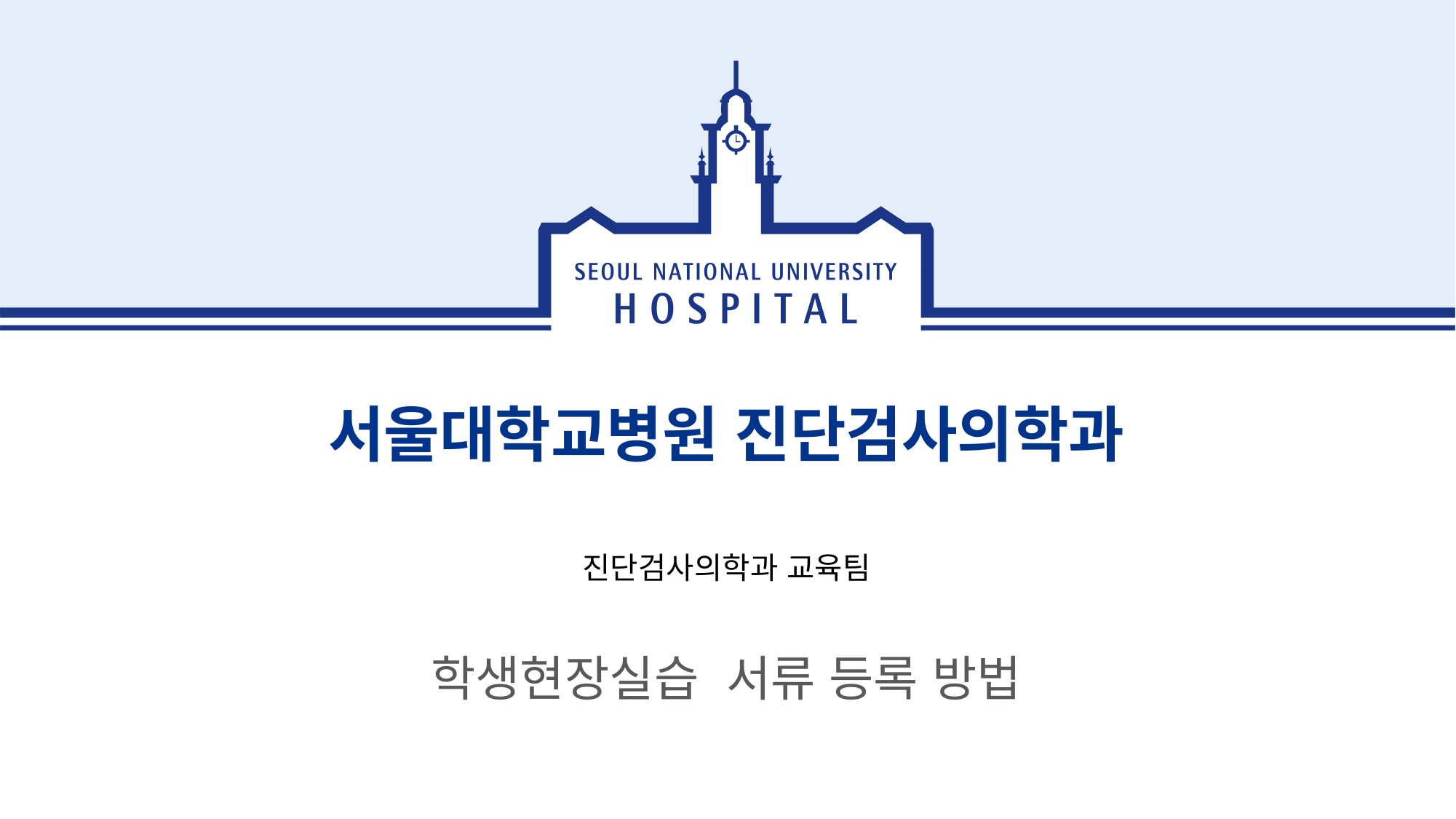

# 서울대학교병원 진단검사의학과
진단검사의학과 교육팀
학생현장실습  서류 등록 방법